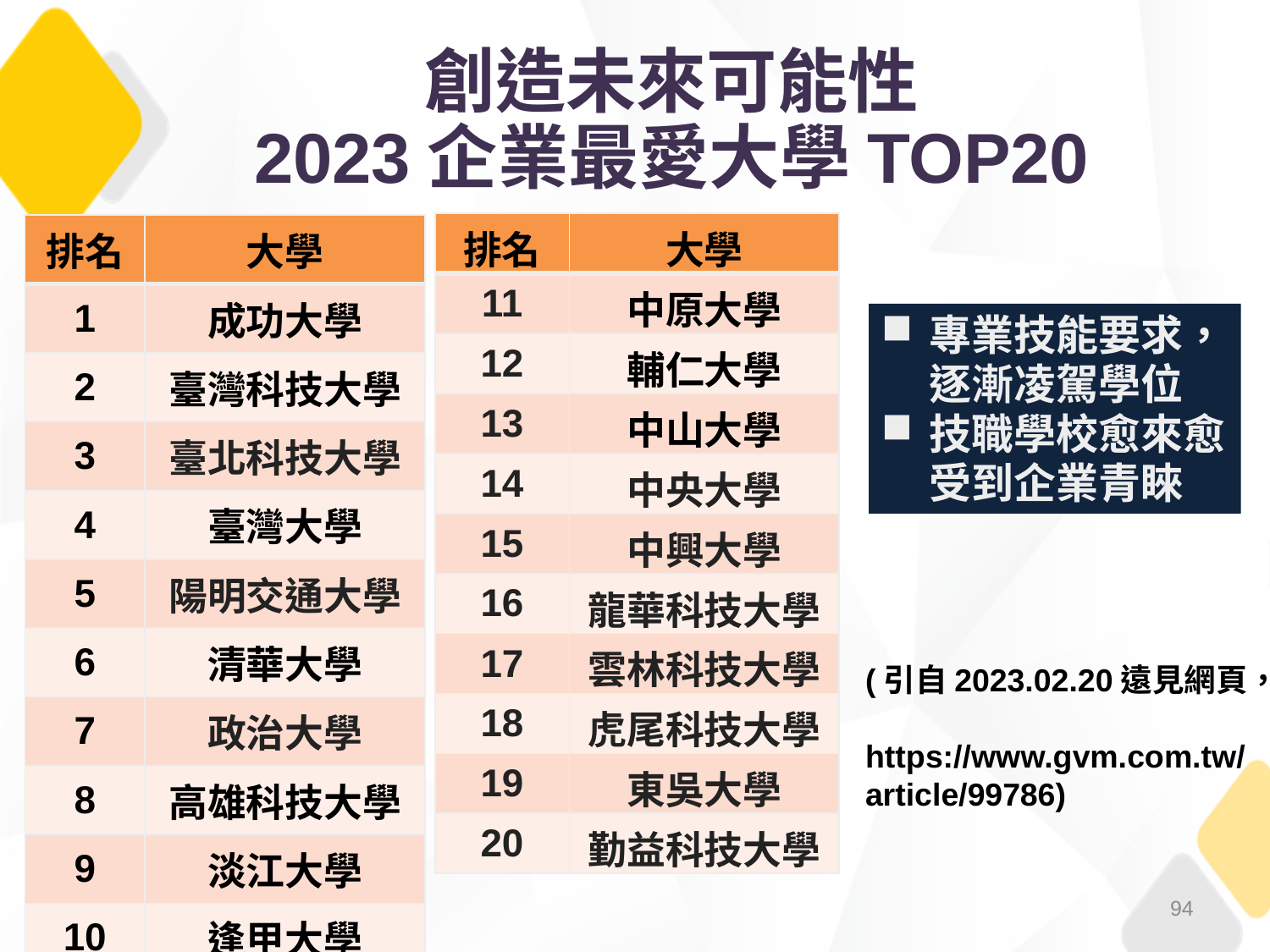

創造未來可能性
2023企業最愛大學TOP20
| 排名 | 大學 |
| --- | --- |
| 11 | 中原大學 |
| 12 | 輔仁大學 |
| 13 | 中山大學 |
| 14 | 中央大學 |
| 15 | 中興大學 |
| 16 | 龍華科技大學 |
| 17 | 雲林科技大學 |
| 18 | 虎尾科技大學 |
| 19 | 東吳大學 |
| 20 | 勤益科技大學 |
| 排名 | 大學 |
| --- | --- |
| 1 | 成功大學 |
| 2 | 臺灣科技大學 |
| 3 | 臺北科技大學 |
| 4 | 臺灣大學 |
| 5 | 陽明交通大學 |
| 6 | 清華大學 |
| 7 | 政治大學 |
| 8 | 高雄科技大學 |
| 9 | 淡江大學 |
| 10 | 逢甲大學 |
專業技能要求，逐漸凌駕學位
技職學校愈來愈受到企業青睞
(引自2023.02.20遠見網頁， https://www.gvm.com.tw/article/99786)
94